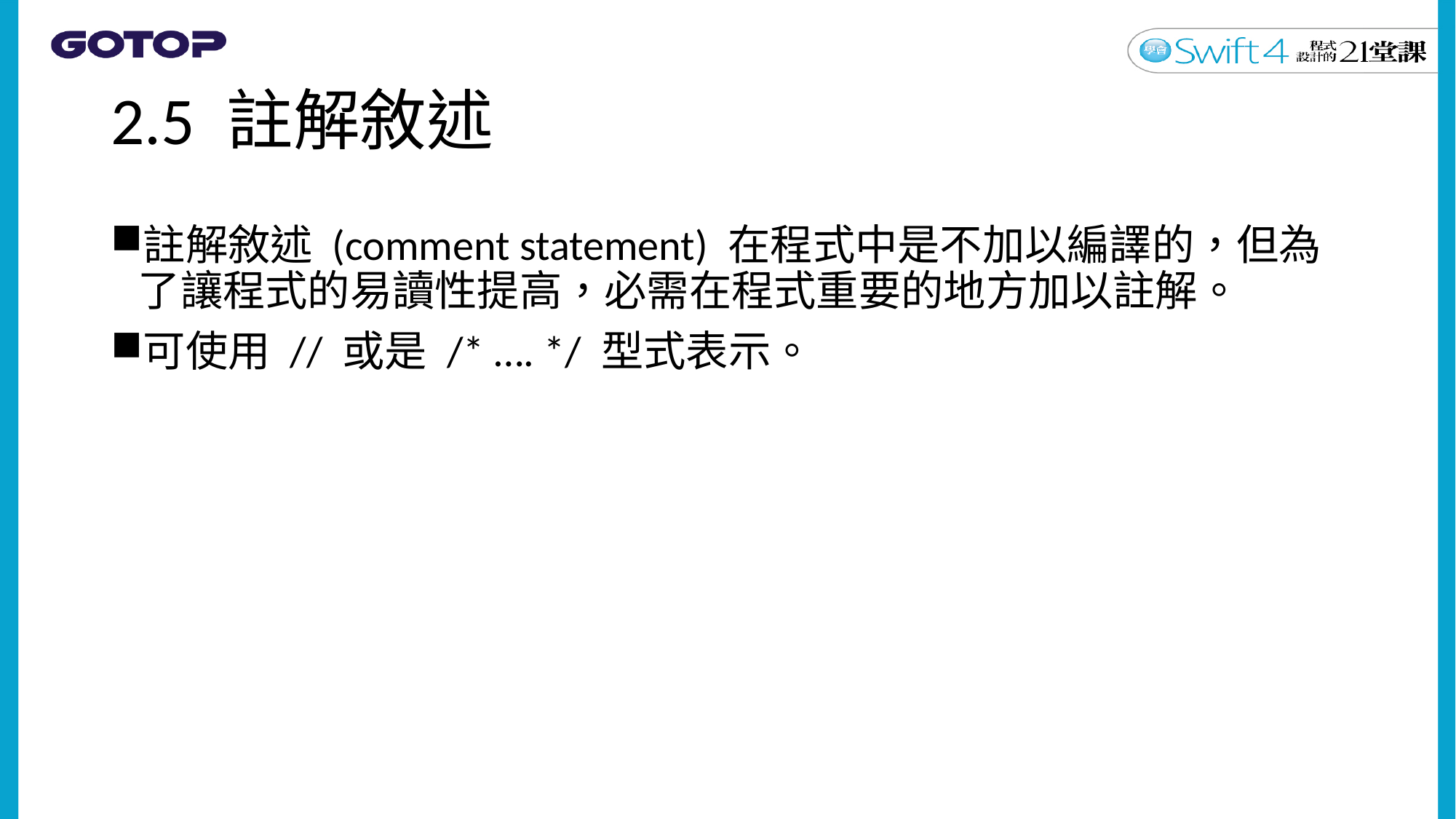

# 2.5 註解敘述
註解敘述 (comment statement) 在程式中是不加以編譯的，但為了讓程式的易讀性提高，必需在程式重要的地方加以註解。
可使用 // 或是 /* …. */ 型式表示。